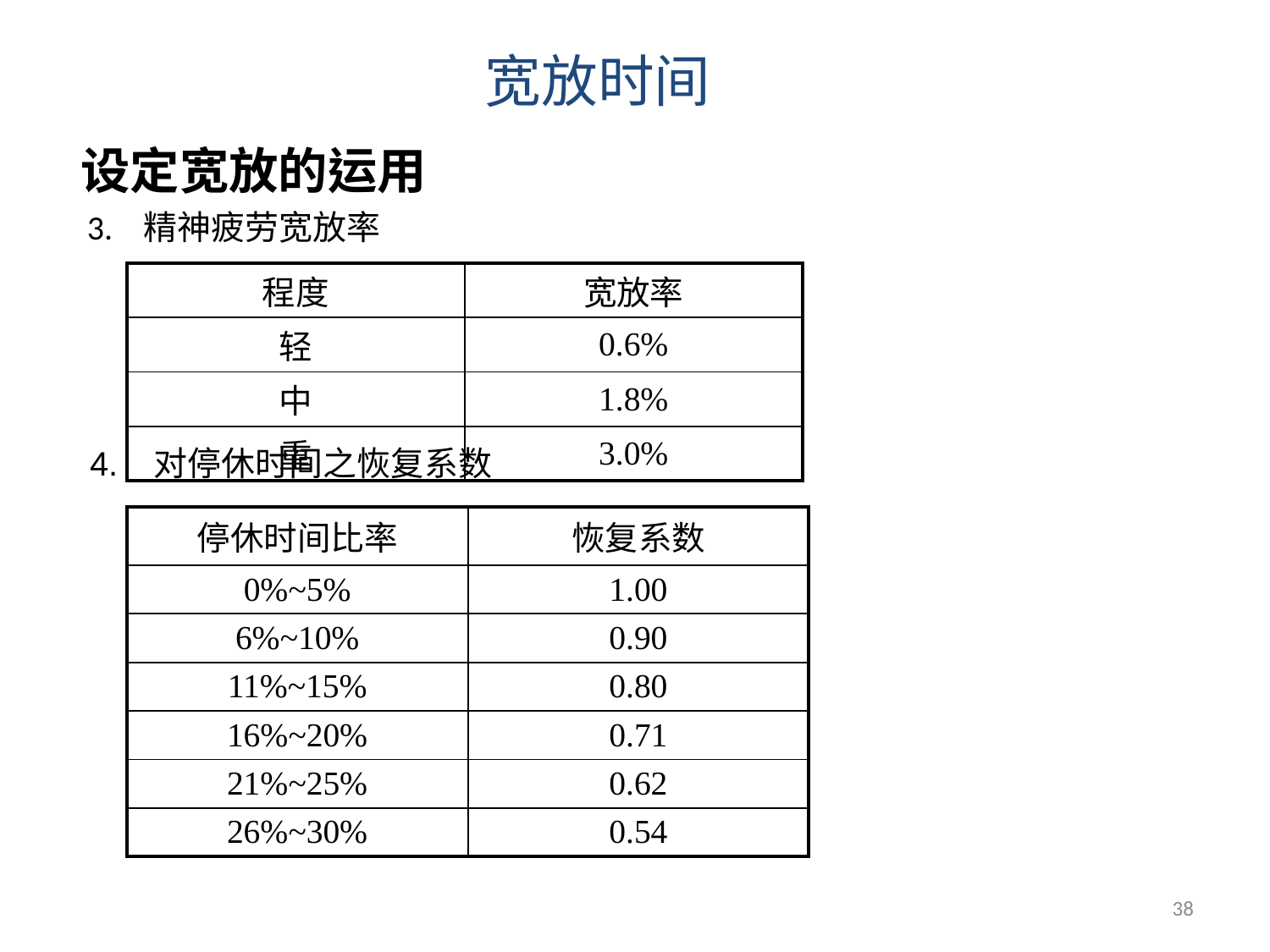

宽放时间
    设定宽放的运用
       3.   精神疲劳宽放率

      4.   对停休时间之恢复系数
| 程度 | 宽放率 |
| --- | --- |
| 轻 | 0.6% |
| 中 | 1.8% |
| 重 | 3.0% |
| 停休时间比率 | 恢复系数 |
| --- | --- |
| 0%~5% | 1.00 |
| 6%~10% | 0.90 |
| 11%~15% | 0.80 |
| 16%~20% | 0.71 |
| 21%~25% | 0.62 |
| 26%~30% | 0.54 |

38